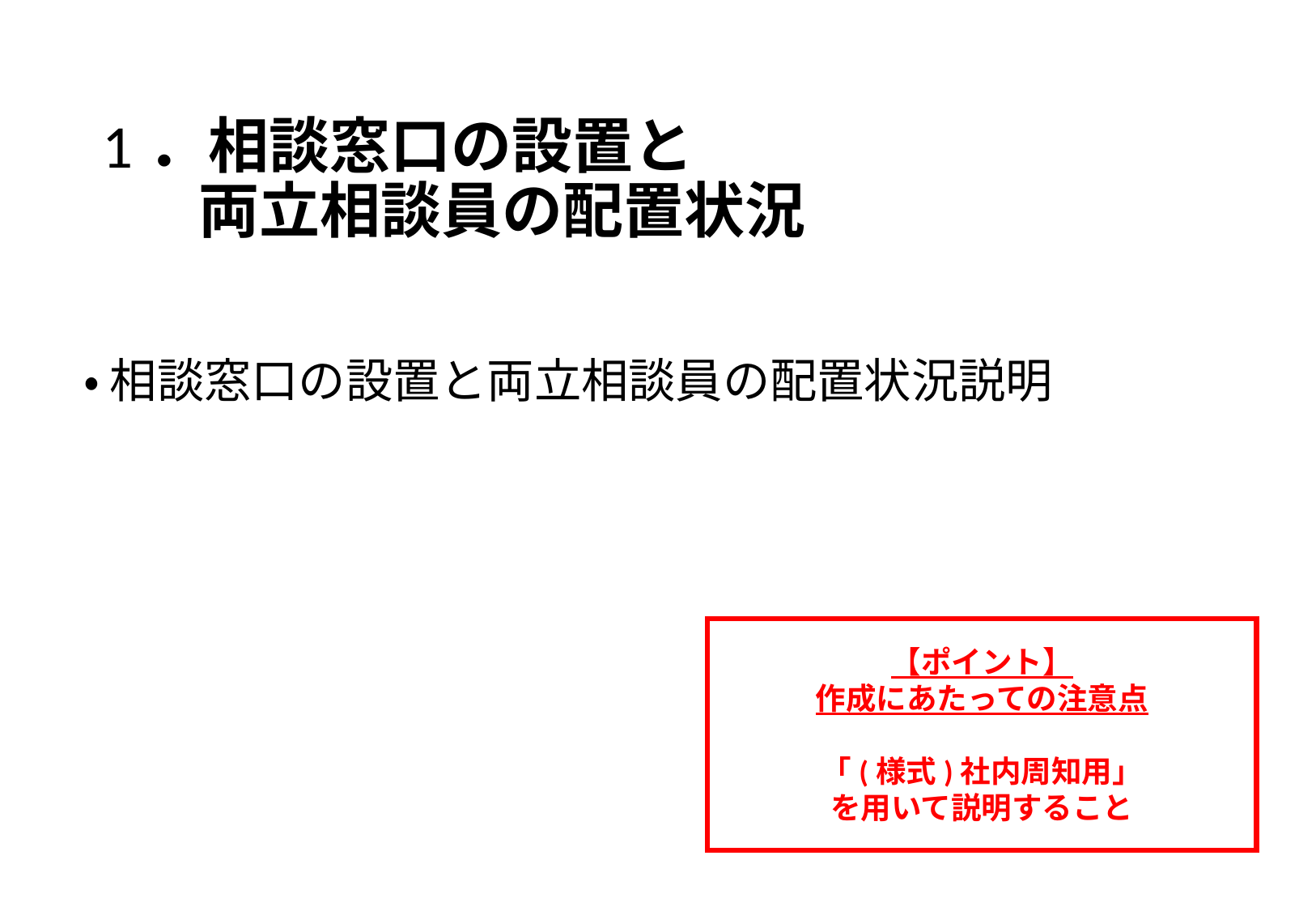

# 1．相談窓口の設置と 両立相談員の配置状況
・ 相談窓口の設置と両立相談員の配置状況説明

【ポイント】
作成にあたっての注意点

「(様式)社内周知用」
を用いて説明すること